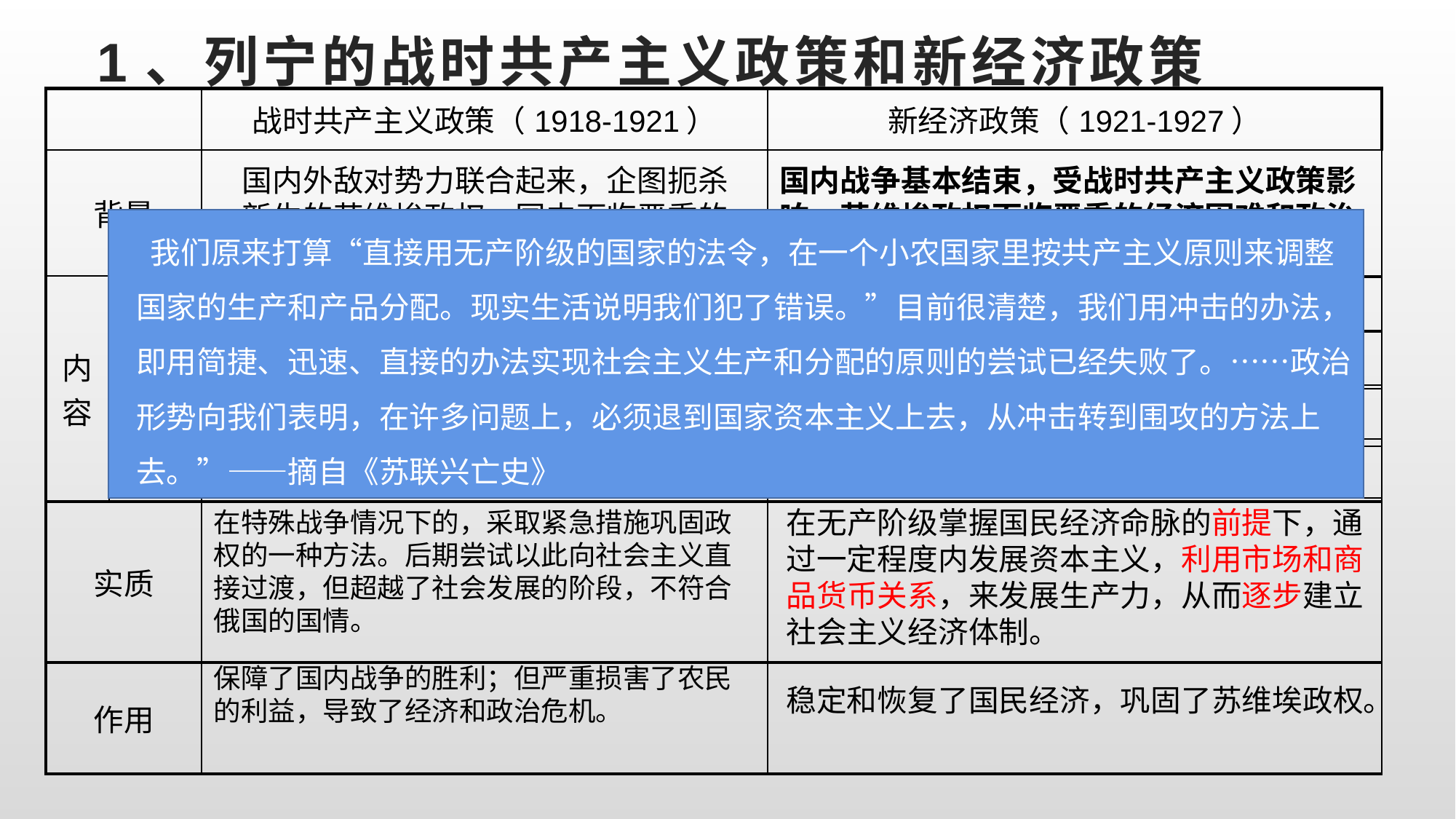

# 1、列宁的战时共产主义政策和新经济政策
|  |  | 战时共产主义政策（1918-1921） | 新经济政策（1921-1927） |
| --- | --- | --- | --- |
| 背景 |  |  |  |
| 内容 | 农业 |  |  |
|  | 工业 |  |  |
|  | 贸易 |  |  |
|  | 分配 |  |  |
| 实质 |  |  |  |
| 作用 |  |  |  |
国内外敌对势力联合起来，企图扼杀新生的苏维埃政权，国内面临严重的经济困难。
国内战争基本结束，受战时共产主义政策影响，苏维埃政权面临严重的经济困难和政治危机
 我们原来打算“直接用无产阶级的国家的法令，在一个小农国家里按共产主义原则来调整国家的生产和产品分配。现实生活说明我们犯了错误。”目前很清楚，我们用冲击的办法，即用简捷、迅速、直接的办法实现社会主义生产和分配的原则的尝试已经失败了。……政治形势向我们表明，在许多问题上，必须退到国家资本主义上去，从冲击转到围攻的方法上去。”——摘自《苏联兴亡史》

| 余粮收集制 |
| --- |
| 全面推行工业国有化 |
| 取消自由贸易 |
| 实行配给制 |
| 粮食税代替余粮收集制 |
| --- |
| 国家资本主义 |
| 恢复自由贸易，允许商品买卖 |
| 实行按劳分配制 |
在无产阶级掌握国民经济命脉的前提下，通过一定程度内发展资本主义，利用市场和商品货币关系，来发展生产力，从而逐步建立社会主义经济体制。
在特殊战争情况下的，采取紧急措施巩固政权的一种方法。后期尝试以此向社会主义直接过渡，但超越了社会发展的阶段，不符合俄国的国情。
保障了国内战争的胜利；但严重损害了农民的利益，导致了经济和政治危机。
稳定和恢复了国民经济，巩固了苏维埃政权。